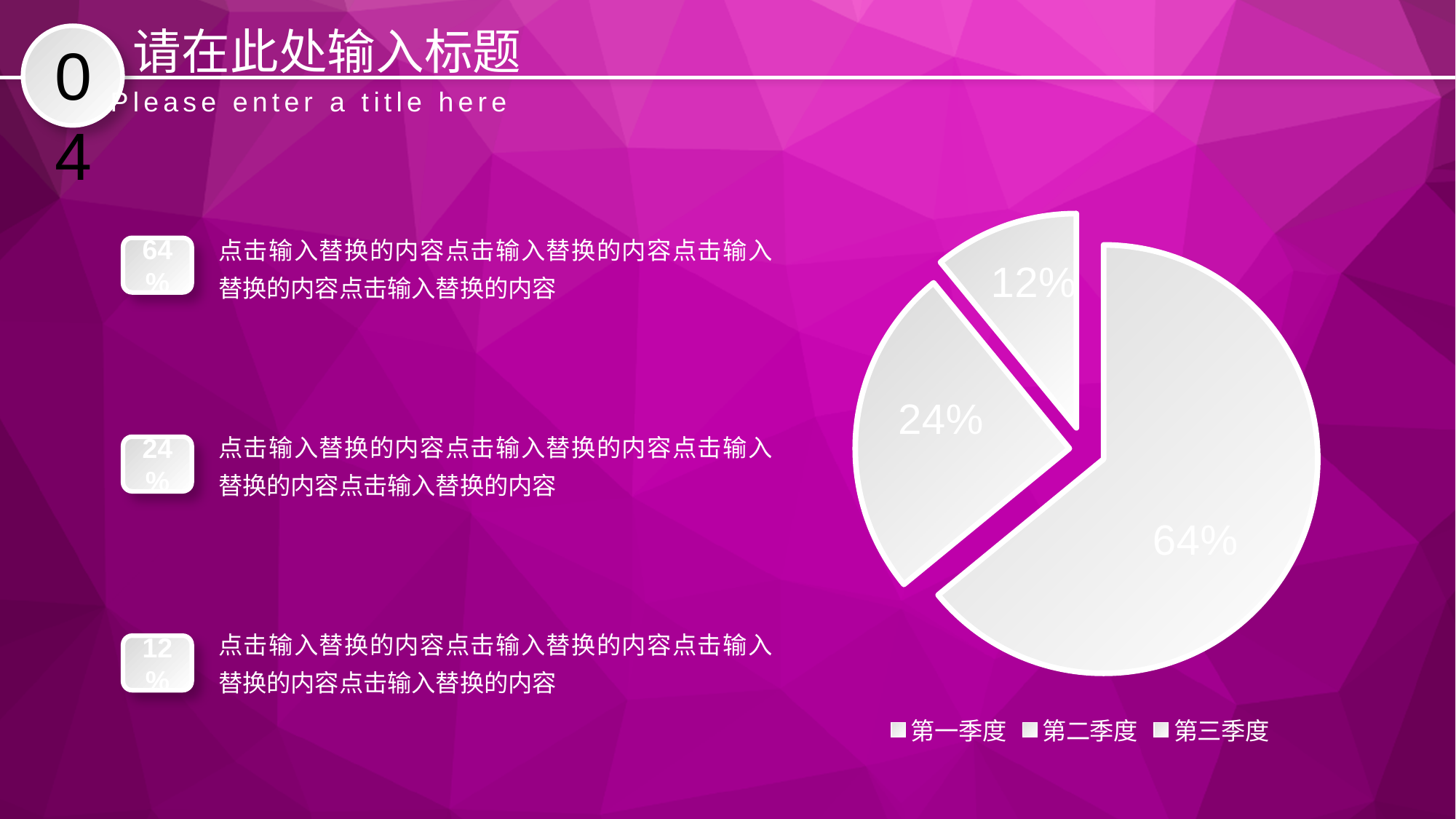

请在此处输入标题

04
Please enter a title here

### Chart

| Category | 销售额 |
|---|---|
| 第一季度 | 8.2 |
| 第二季度 | 3.2 |
| 第三季度 | 1.4 |
点击输入替换的内容点击输入替换的内容点击输入替换的内容点击输入替换的内容
64%
点击输入替换的内容点击输入替换的内容点击输入替换的内容点击输入替换的内容
24%
点击输入替换的内容点击输入替换的内容点击输入替换的内容点击输入替换的内容
12%